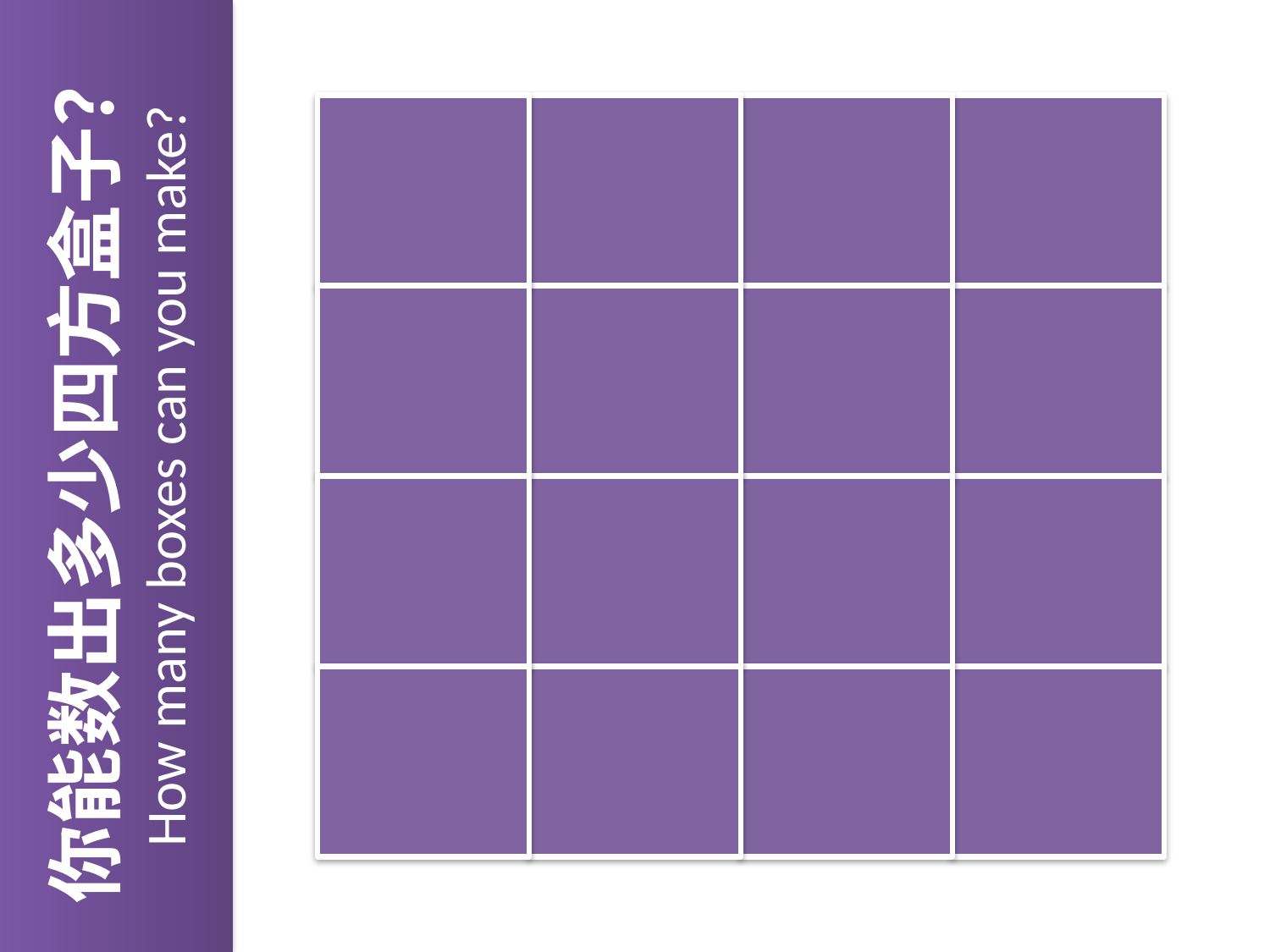

# 你能数出多少四方盒子？ How many boxes can you make?